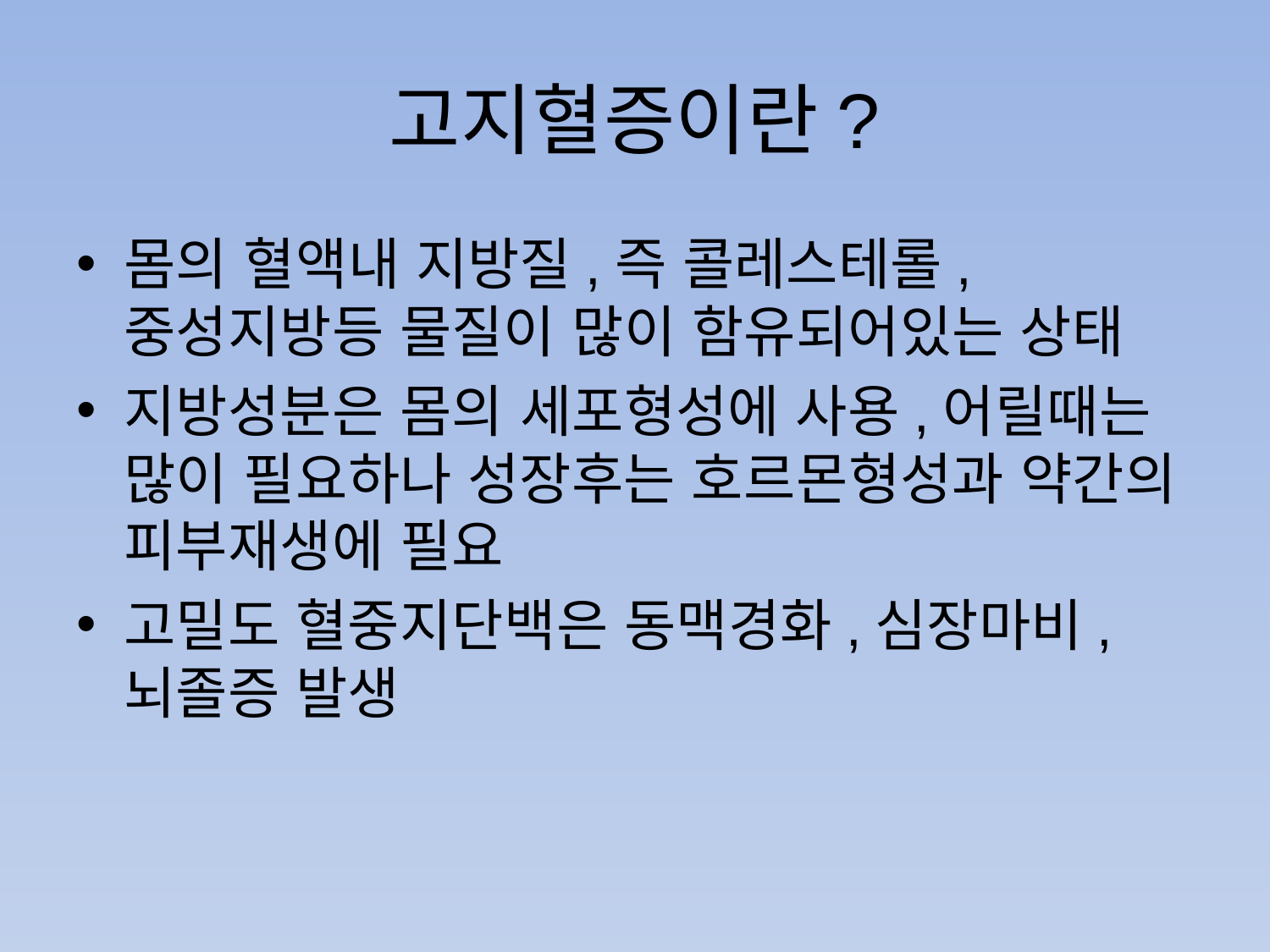

# 고지혈증이란?
몸의 혈액내 지방질,즉 콜레스테롤,중성지방등 물질이 많이 함유되어있는 상태
지방성분은 몸의 세포형성에 사용,어릴때는 많이 필요하나 성장후는 호르몬형성과 약간의 피부재생에 필요
고밀도 혈중지단백은 동맥경화,심장마비,뇌졸증 발생